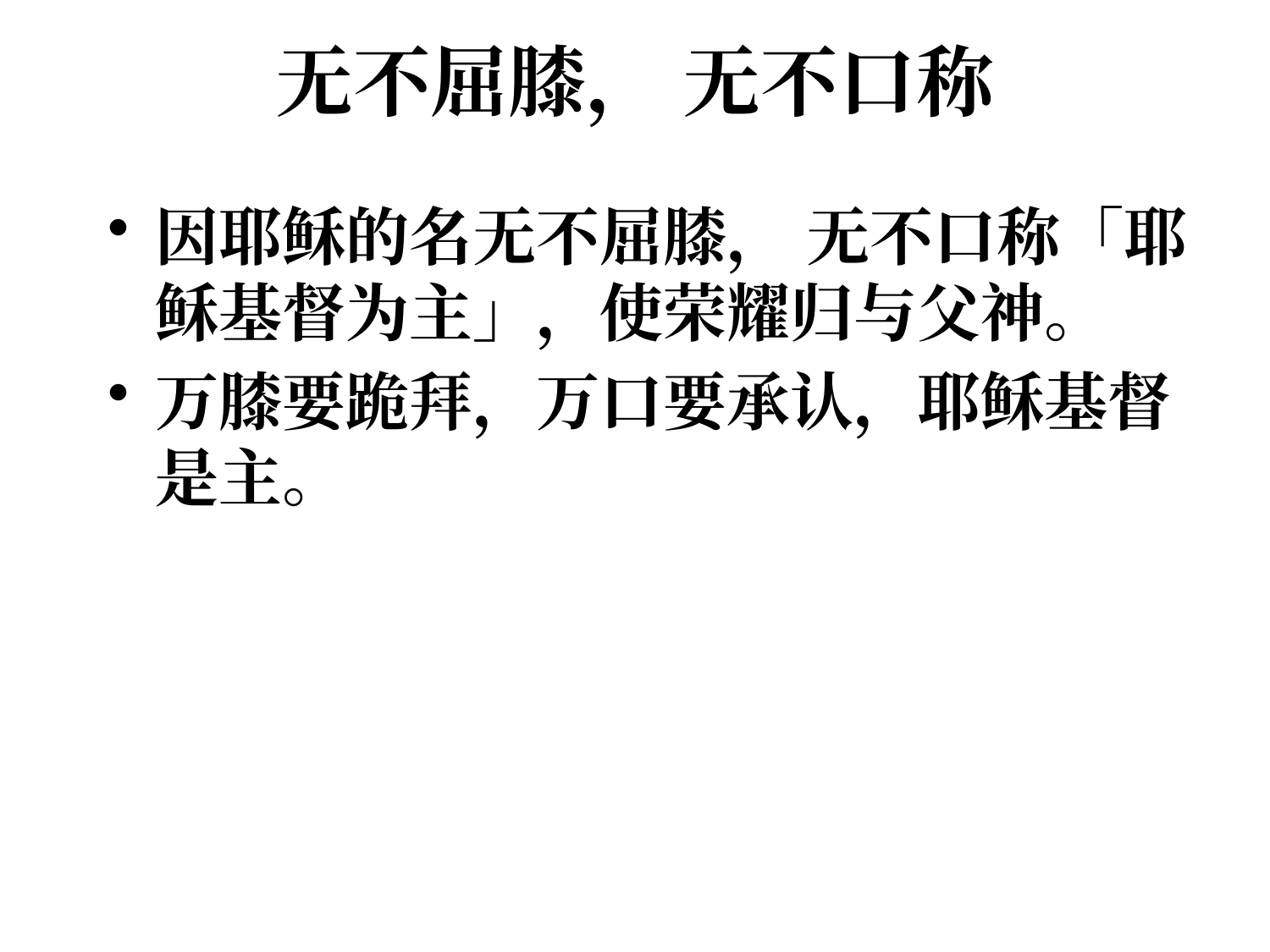

# 无不屈膝， 无不口称
因耶稣的名无不屈膝， 无不口称「耶稣基督为主」，使荣耀归与父神。
万膝要跪拜，万口要承认，耶稣基督是主。